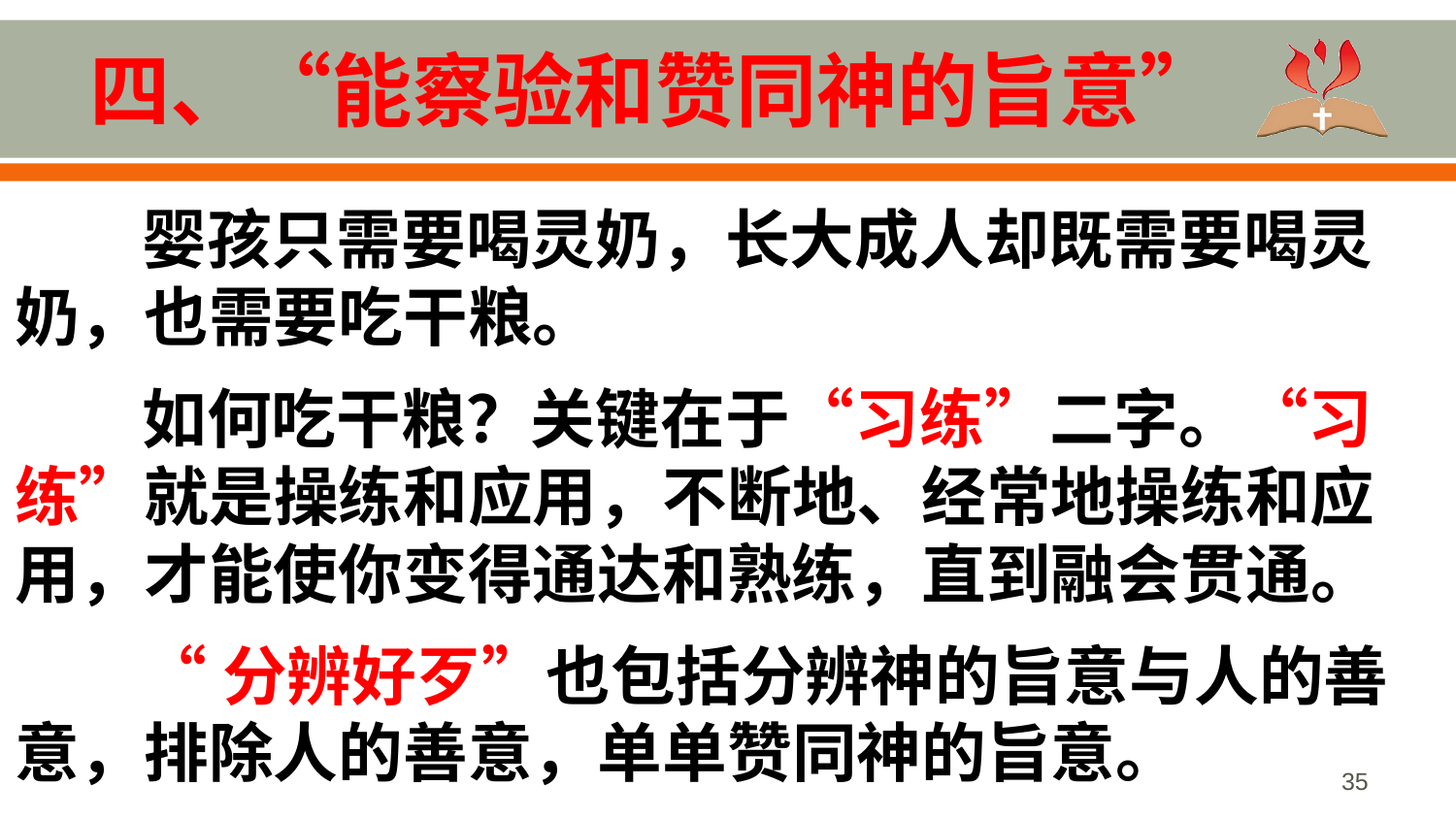

# 四、“能察验和赞同神的旨意”
婴孩只需要喝灵奶，长大成人却既需要喝灵奶，也需要吃干粮。
如何吃干粮？关键在于“习练”二字。“习练”就是操练和应用，不断地、经常地操练和应用，才能使你变得通达和熟练，直到融会贯通。
“分辨好歹”也包括分辨神的旨意与人的善意，排除人的善意，单单赞同神的旨意。

35